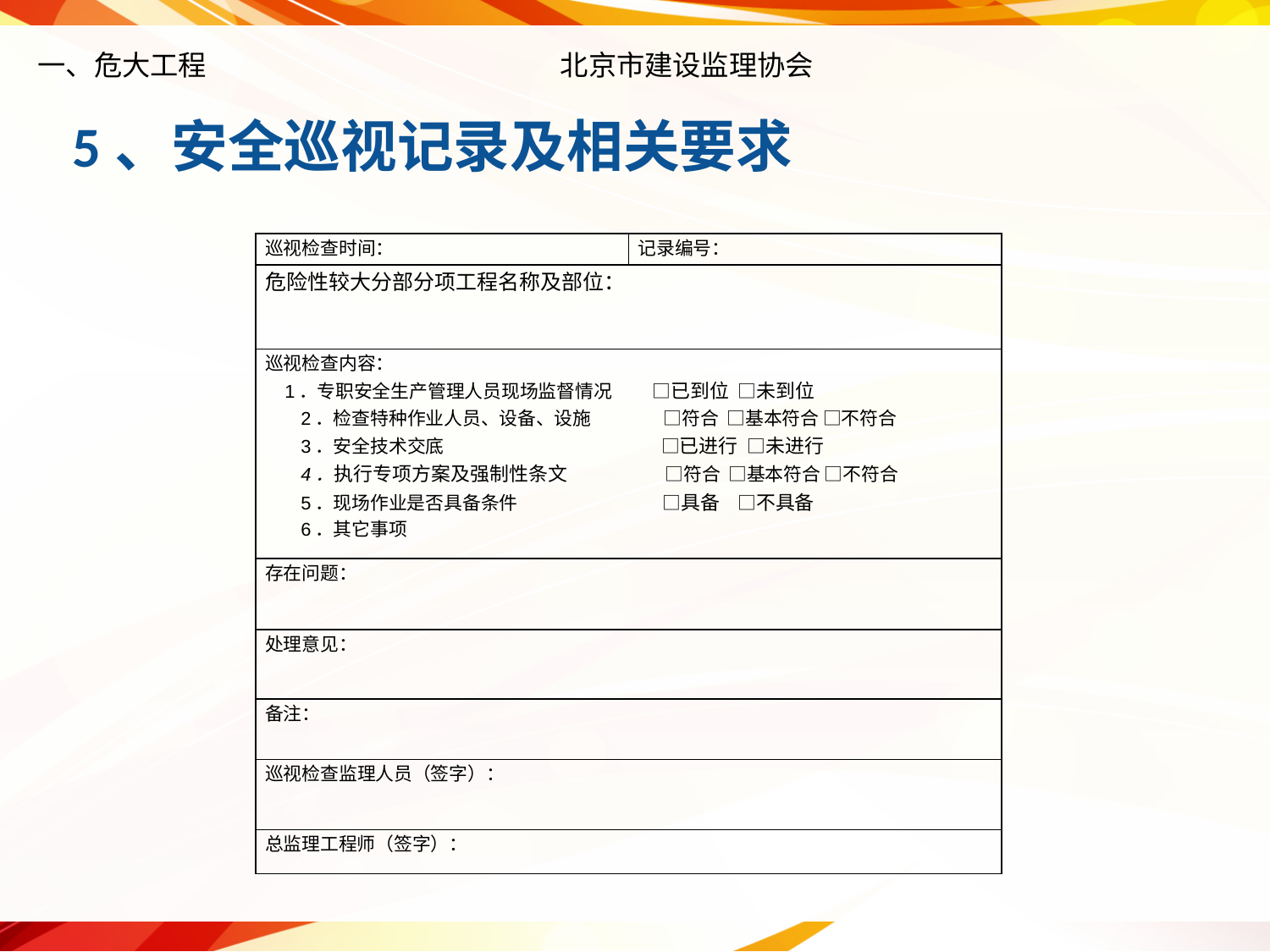

# 一、危大工程                                                        北京市建设监理协会
 5、安全巡视记录及相关要求

| 巡视检查时间： | 记录编号： |
| --- | --- |
| 危险性较大分部分项工程名称及部位： |  |
| 巡视检查内容： 1．专职安全生产管理人员现场监督情况 □已到位 □未到位 2．检查特种作业人员、设备、设施 □符合 □基本符合 □不符合 3．安全技术交底 □已进行 □未进行 4．执行专项方案及强制性条文 □符合 □基本符合 □不符合 5．现场作业是否具备条件 □具备 □不具备 6．其它事项 |  |
| 存在问题： |  |
| 处理意见： |  |
| 备注： |  |
| 巡视检查监理人员（签字）： |  |
| 总监理工程师（签字）： |  |